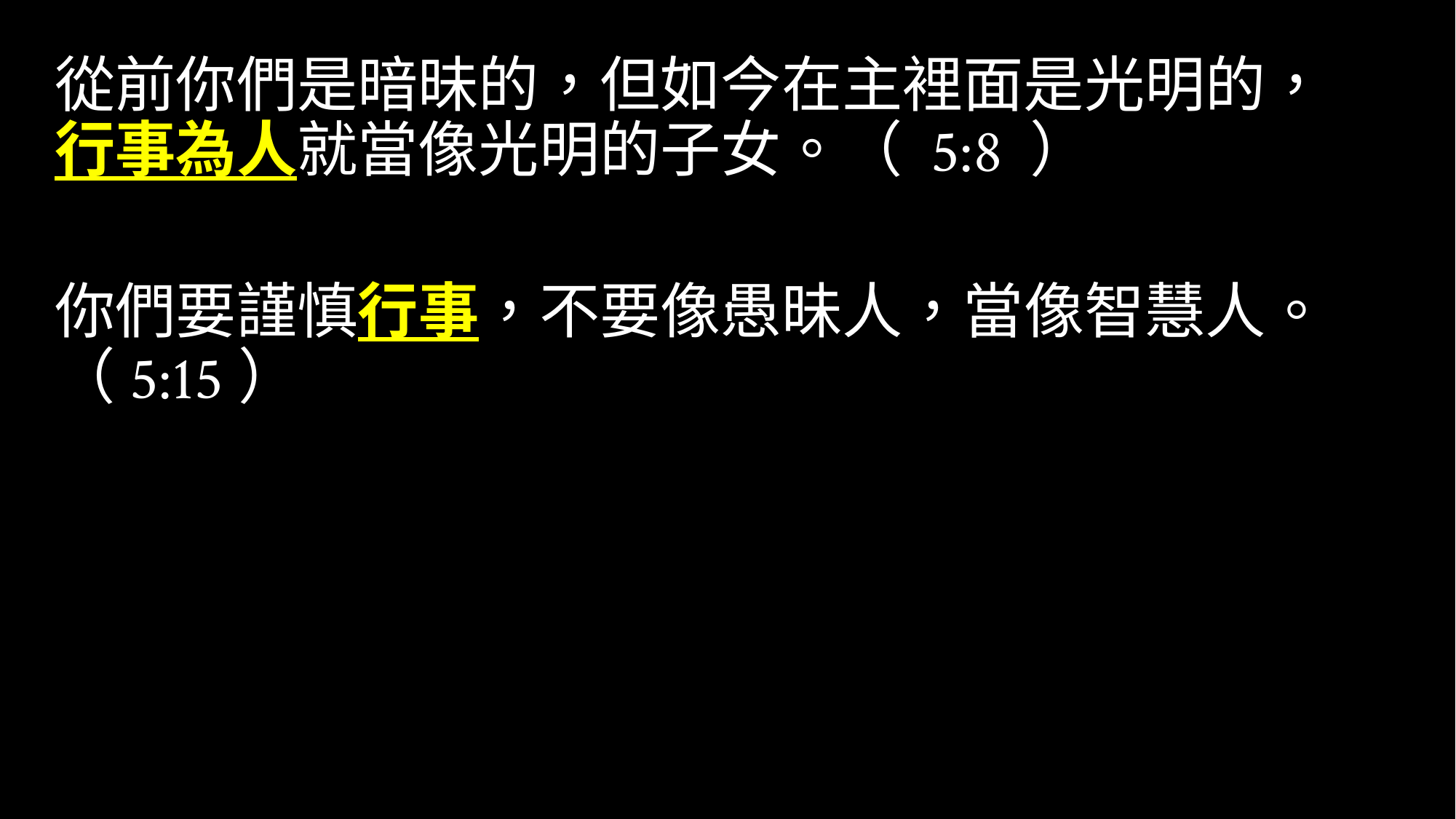

從前你們是暗昧的，但如今在主裡面是光明的，行事為人就當像光明的子女。（ 5:8 ）

你們要謹慎行事，不要像愚昧人，當像智慧人。（5:15）